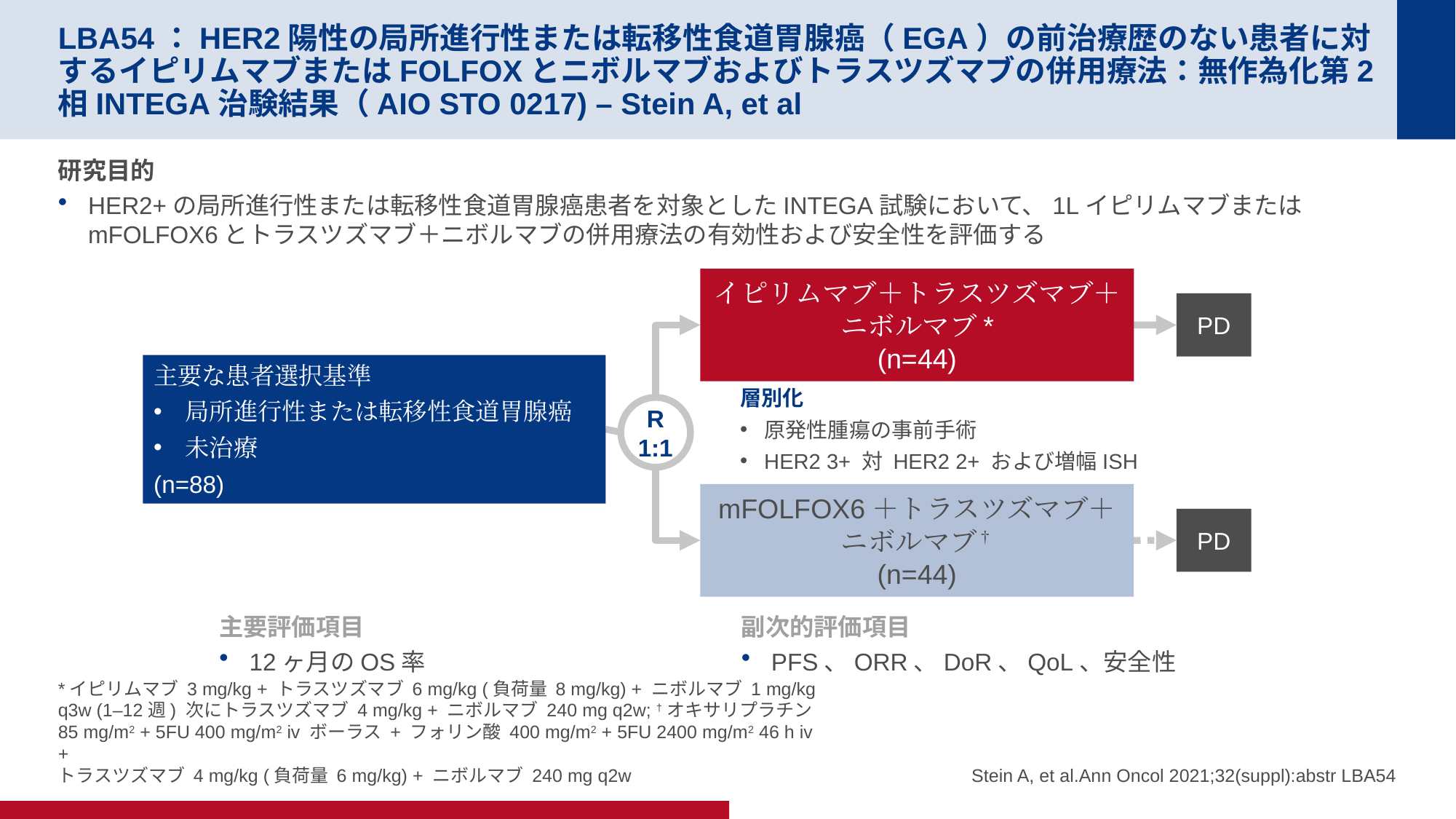

# LBA54：HER2陽性の局所進行性または転移性食道胃腺癌（EGA）の前治療歴のない患者に対するイピリムマブまたはFOLFOXとニボルマブおよびトラスツズマブの併用療法：無作為化第2相INTEGA治験結果（AIO STO 0217) – Stein A, et al
研究目的
HER2+の局所進行性または転移性食道胃腺癌患者を対象としたINTEGA試験において、1LイピリムマブまたはmFOLFOX6とトラスツズマブ＋ニボルマブの併用療法の有効性および安全性を評価する
イピリムマブ＋トラスツズマブ＋ニボルマブ*
(n=44)
PD
主要な患者選択基準
局所進行性または転移性食道胃腺癌
未治療
(n=88)
層別化
原発性腫瘍の事前手術
HER2 3+ 対 HER2 2+ および増幅ISH

R
1:1
mFOLFOX6＋トラスツズマブ＋ニボルマブ†
(n=44)
PD
主要評価項目
12ヶ月のOS率
副次的評価項目
PFS、ORR、DoR、QoL、安全性
*イピリムマブ 3 mg/kg + トラスツズマブ 6 mg/kg (負荷量 8 mg/kg) + ニボルマブ 1 mg/kg q3w (1–12週) 次にトラスツズマブ 4 mg/kg + ニボルマブ 240 mg q2w; †オキサリプラチン 85 mg/m2 + 5FU 400 mg/m2 iv ボーラス + フォリン酸 400 mg/m2 + 5FU 2400 mg/m2 46 h iv +
トラスツズマブ 4 mg/kg (負荷量 6 mg/kg) + ニボルマブ 240 mg q2w
Stein A, et al.Ann Oncol 2021;32(suppl):abstr LBA54